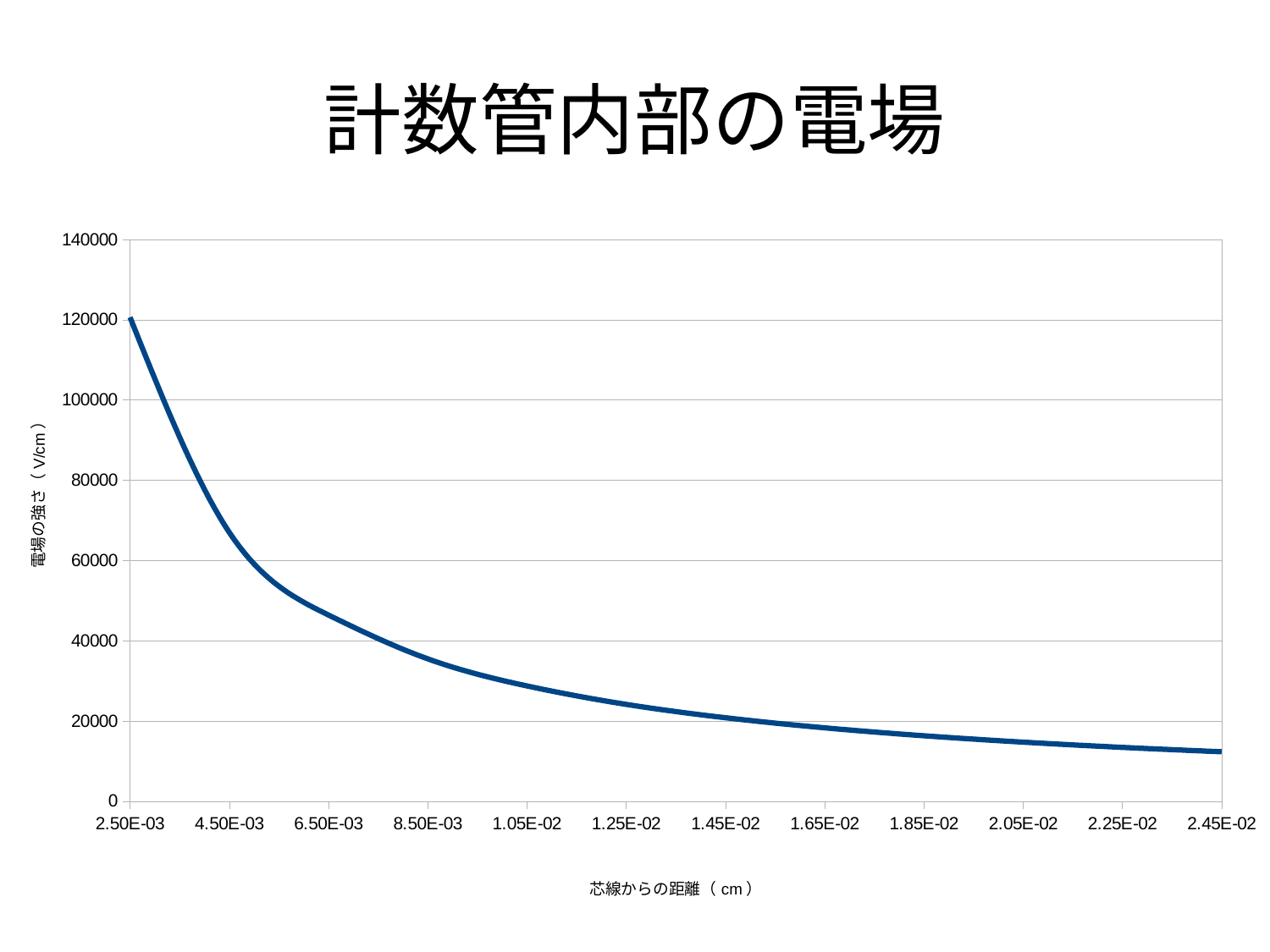

# 計数管内部の電場

### Chart

| Category | 電場 |
|---|---|
| 2.5000000000000009E-3 | 120603.28597919815 |
| 4.5000000000000031E-3 | 67001.825543999 |
| 6.5000000000000032E-3 | 46385.87922276852 |
| 8.5000000000000041E-3 | 35471.55469976417 |
| 1.0500000000000004E-2 | 28715.06809028528 |
| 1.2500000000000004E-2 | 24120.65719583963 |
| 1.4500000000000004E-2 | 20793.669996413468 |
| 1.6500000000000008E-2 | 18273.225148363355 |
| 1.8500000000000009E-2 | 16297.741348540294 |
| 2.0500000000000001E-2 | 14707.717802341238 |
| 2.2500000000000013E-2 | 13400.36510879979 |
| 2.4500000000000001E-2 | 12306.457752979402 |